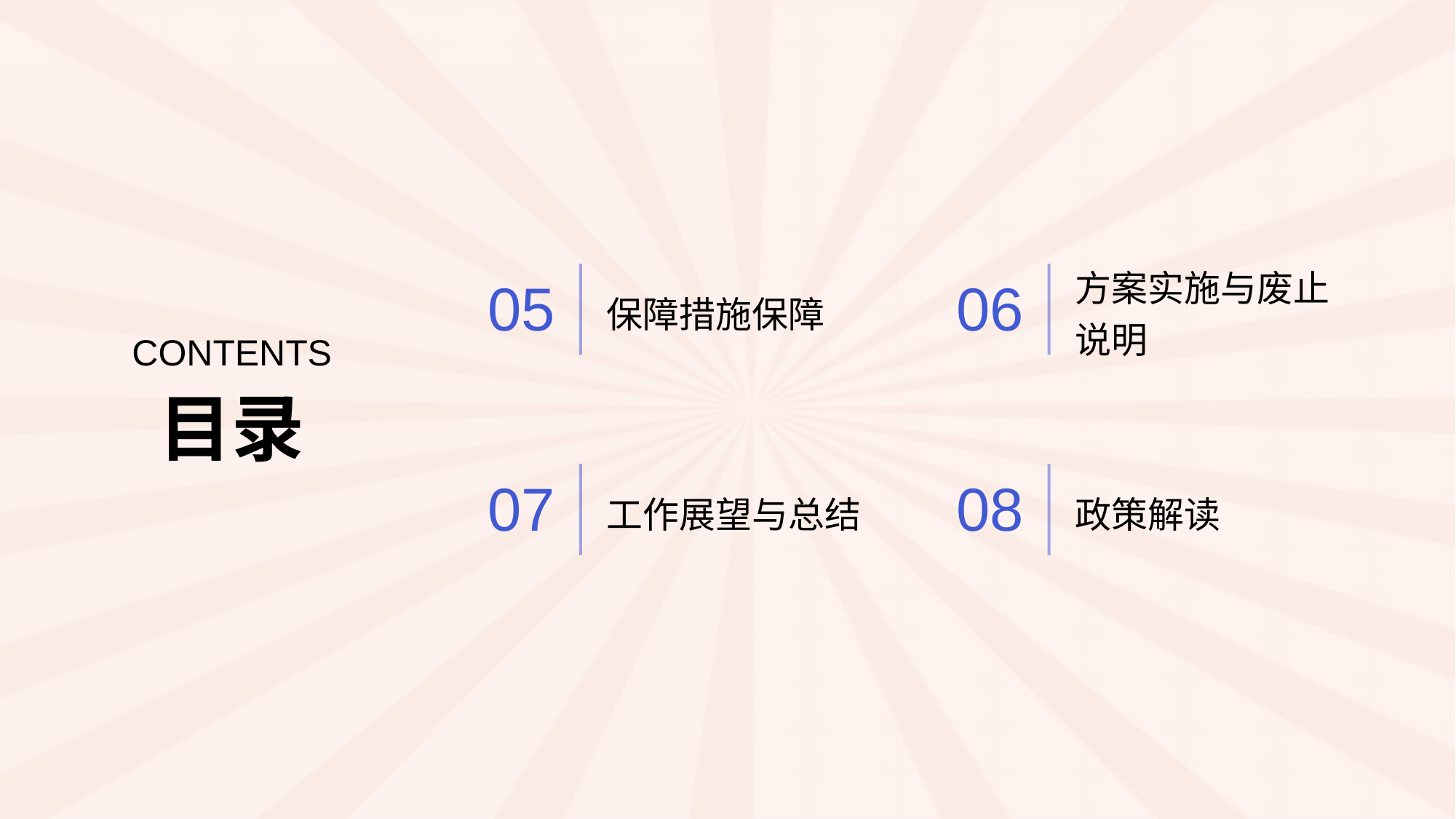

保障措施保障
方案实施与废止说明

05
06
CONTENTS
目录
工作展望与总结
政策解读

07
08